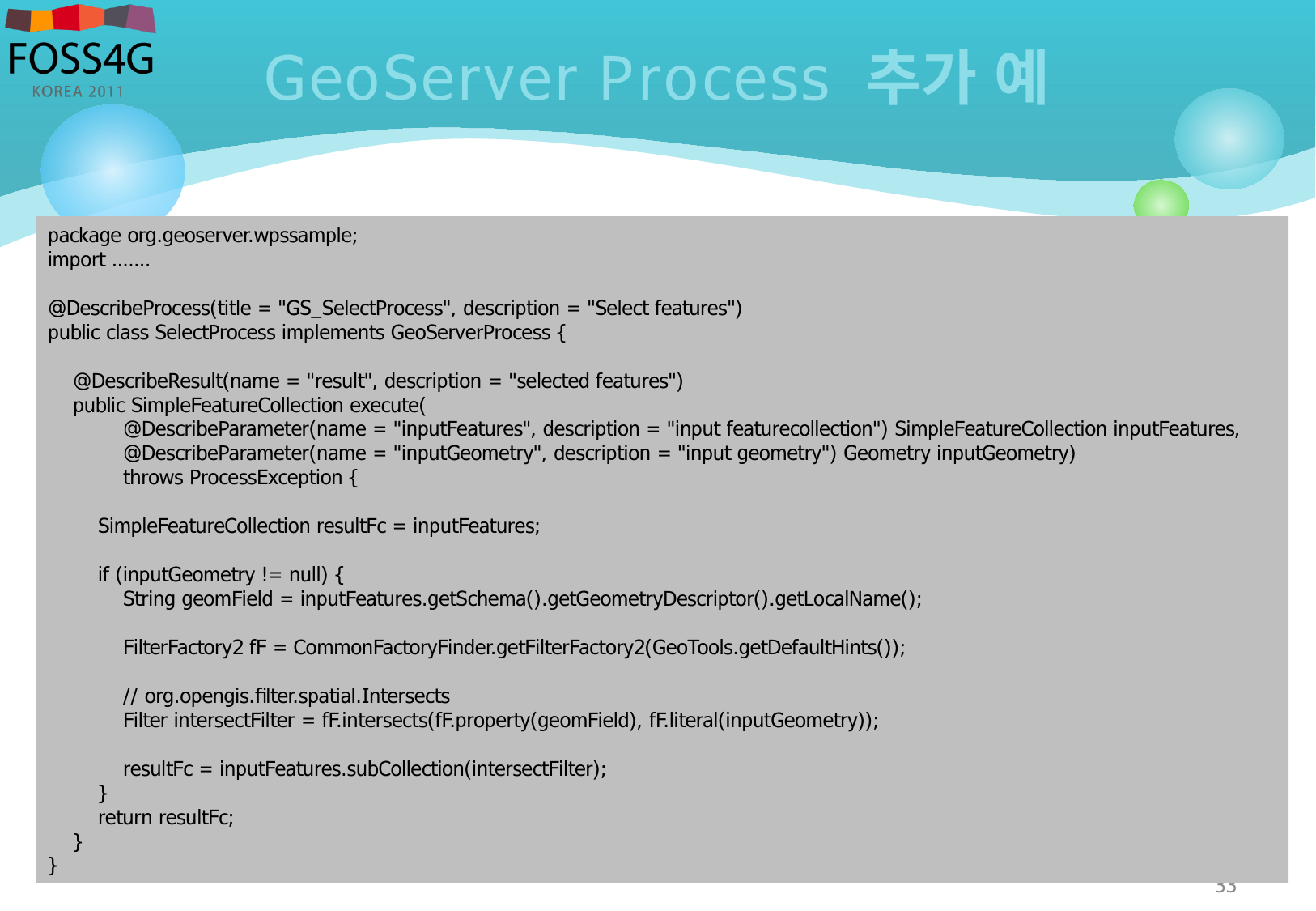

# GeoServer Process 추가 예
package org.geoserver.wpssample;
import …….

@DescribeProcess(title = "GS_SelectProcess", description = "Select features")
public class SelectProcess implements GeoServerProcess {

    @DescribeResult(name = "result", description = "selected features")
    public SimpleFeatureCollection execute(
            @DescribeParameter(name = "inputFeatures", description = "input featurecollection") SimpleFeatureCollection inputFeatures,
            @DescribeParameter(name = "inputGeometry", description = "input geometry") Geometry inputGeometry)
            throws ProcessException {

        SimpleFeatureCollection resultFc = inputFeatures;

        if (inputGeometry != null) {
            String geomField = inputFeatures.getSchema().getGeometryDescriptor().getLocalName();

            FilterFactory2 fF = CommonFactoryFinder.getFilterFactory2(GeoTools.getDefaultHints());

            // org.opengis.filter.spatial.Intersects
            Filter intersectFilter = fF.intersects(fF.property(geomField), fF.literal(inputGeometry));

            resultFc = inputFeatures.subCollection(intersectFilter);
        }
        return resultFc;
    }
}
33